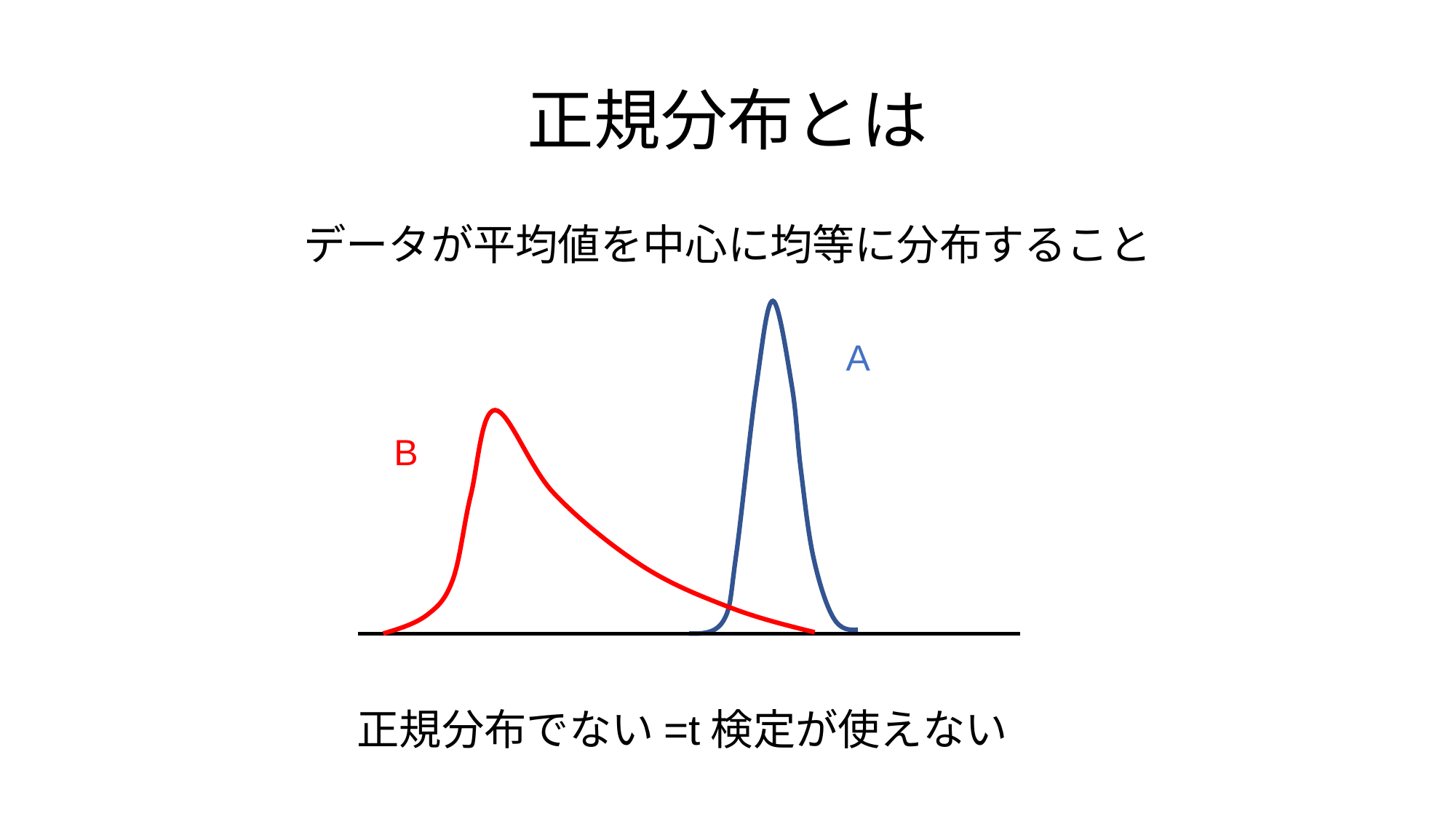

# 正規分布とは
データが平均値を中心に均等に分布すること

A

B
正規分布でない=t検定が使えない